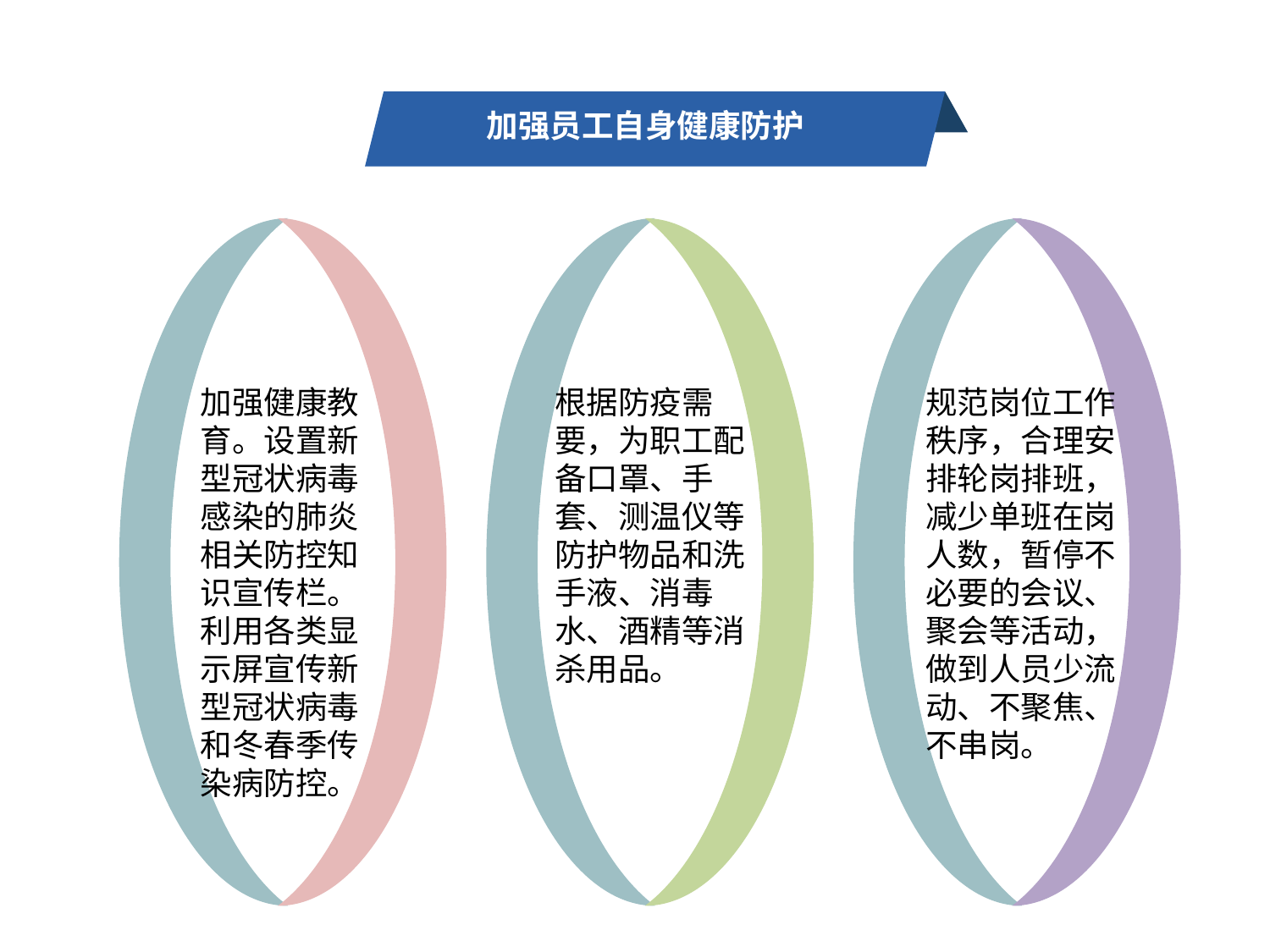

加强员工自身健康防护

根据防疫需要，为职工配备口罩、手套、测温仪等防护物品和洗手液、消毒水、酒精等消杀用品。
规范岗位工作秩序，合理安排轮岗排班，减少单班在岗人数，暂停不必要的会议、聚会等活动，做到人员少流动、不聚焦、不串岗。
加强健康教育。设置新型冠状病毒感染的肺炎相关防控知识宣传栏。利用各类显示屏宣传新型冠状病毒和冬春季传染病防控。